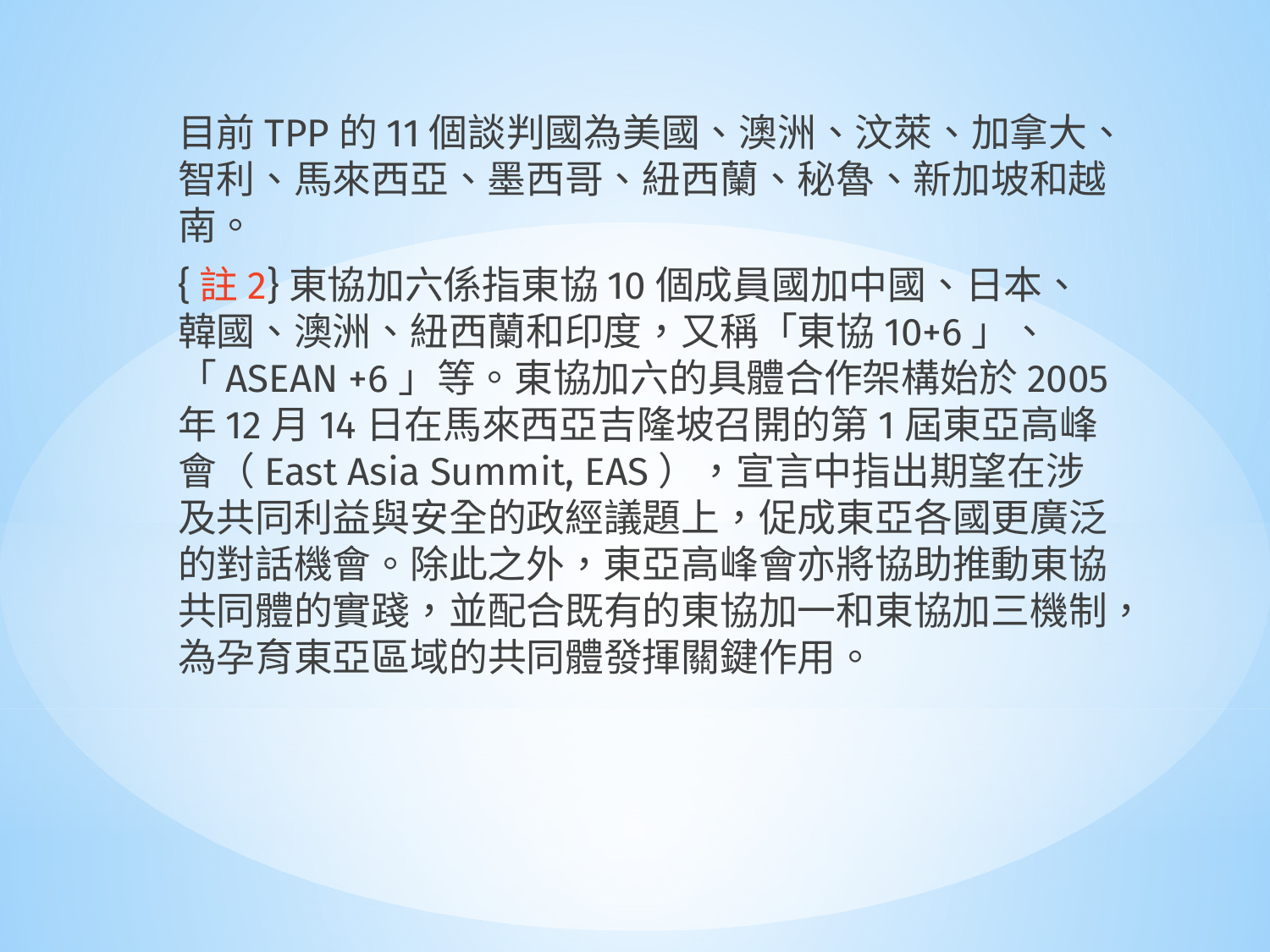

目前TPP的11個談判國為美國、澳洲、汶萊、加拿大、智利、馬來西亞、墨西哥、紐西蘭、秘魯、新加坡和越南。
{註2}東協加六係指東協10個成員國加中國、日本、韓國、澳洲、紐西蘭和印度，又稱「東協10+6」、「ASEAN +6」等。東協加六的具體合作架構始於2005年12月14日在馬來西亞吉隆坡召開的第1屆東亞高峰會（East Asia Summit, EAS），宣言中指出期望在涉及共同利益與安全的政經議題上，促成東亞各國更廣泛的對話機會。除此之外，東亞高峰會亦將協助推動東協共同體的實踐，並配合既有的東協加一和東協加三機制，為孕育東亞區域的共同體發揮關鍵作用。